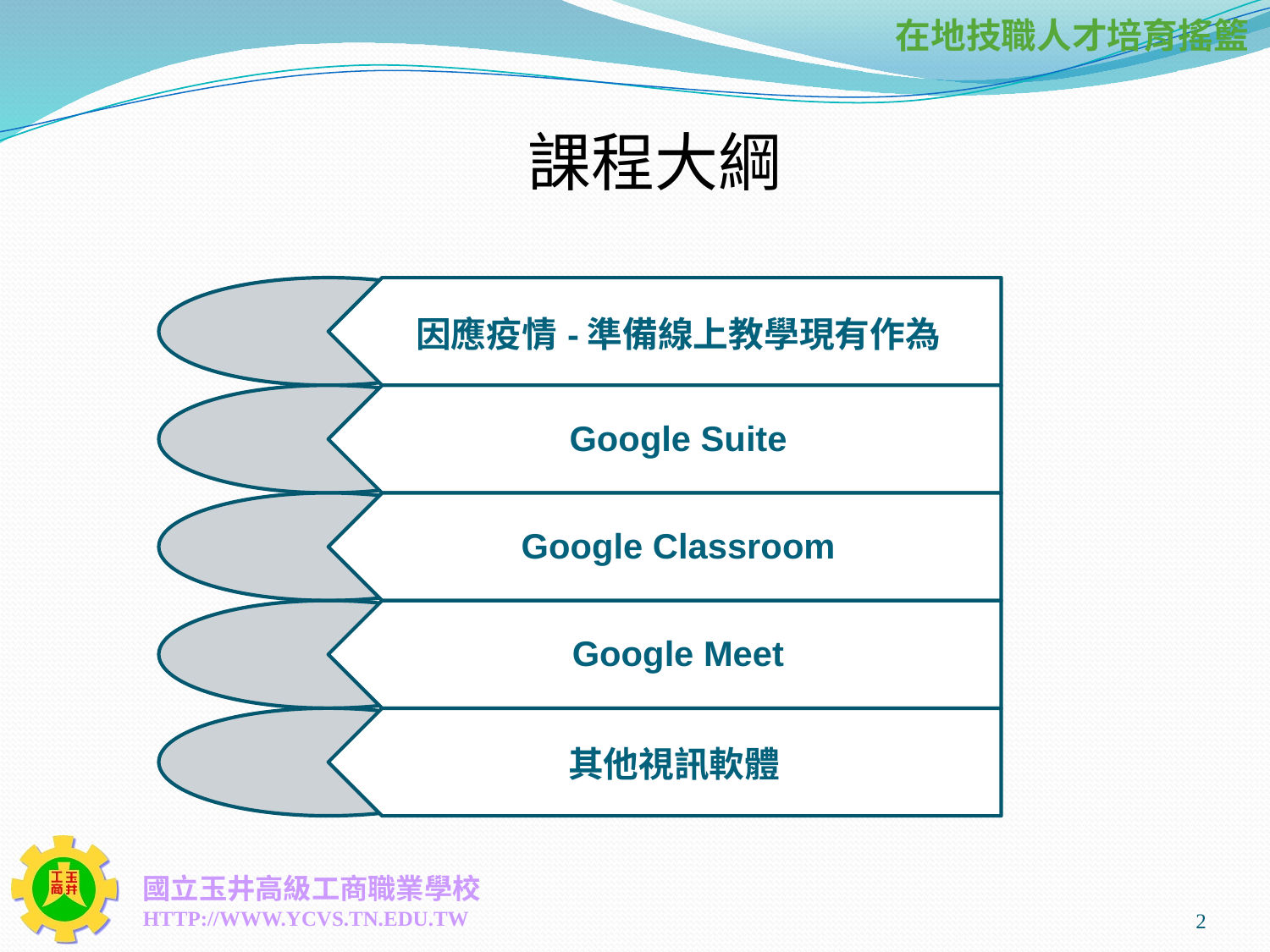

# 課程大綱
因應疫情-準備線上教學現有作為
Google Classroom
Google Meet
Google Suite
其他視訊軟體
2